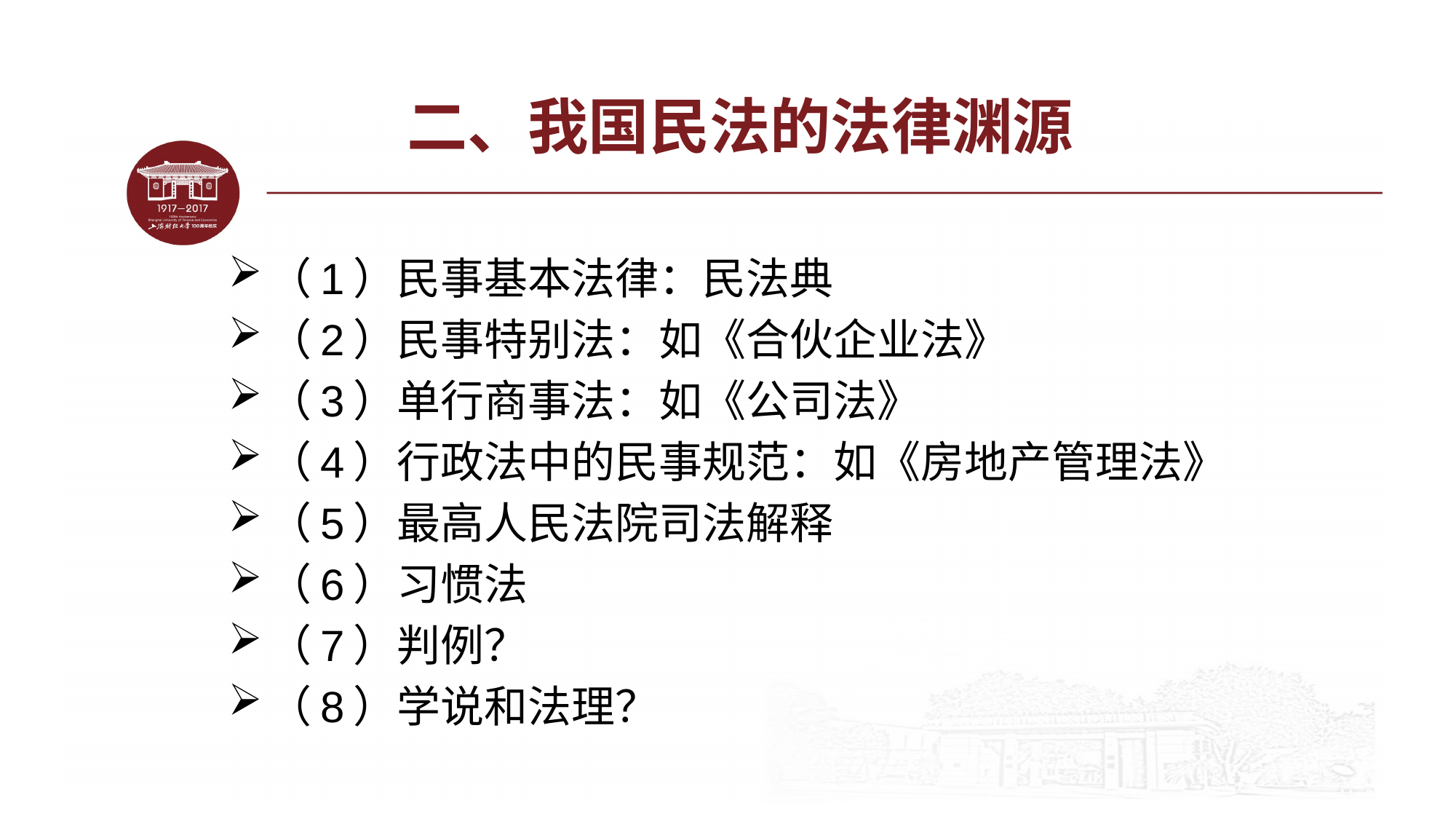

# 二、我国民法的法律渊源
（1）民事基本法律：民法典
（2）民事特别法：如《合伙企业法》
（3）单行商事法：如《公司法》
（4）行政法中的民事规范：如《房地产管理法》
（5）最高人民法院司法解释
（6）习惯法
（7）判例？
（8）学说和法理？